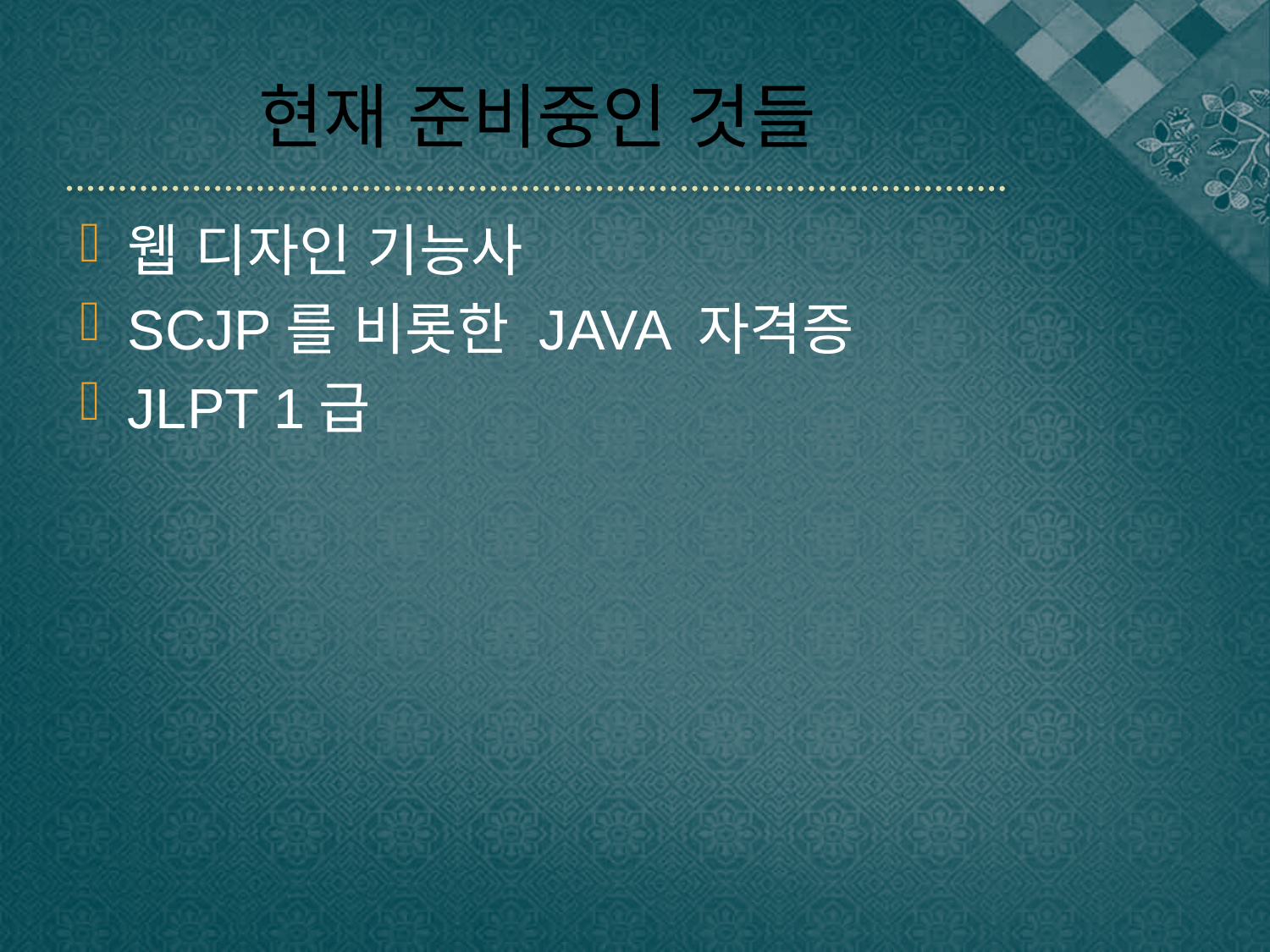

# 현재 준비중인 것들
웹 디자인 기능사
SCJP를 비롯한 JAVA 자격증
JLPT 1급